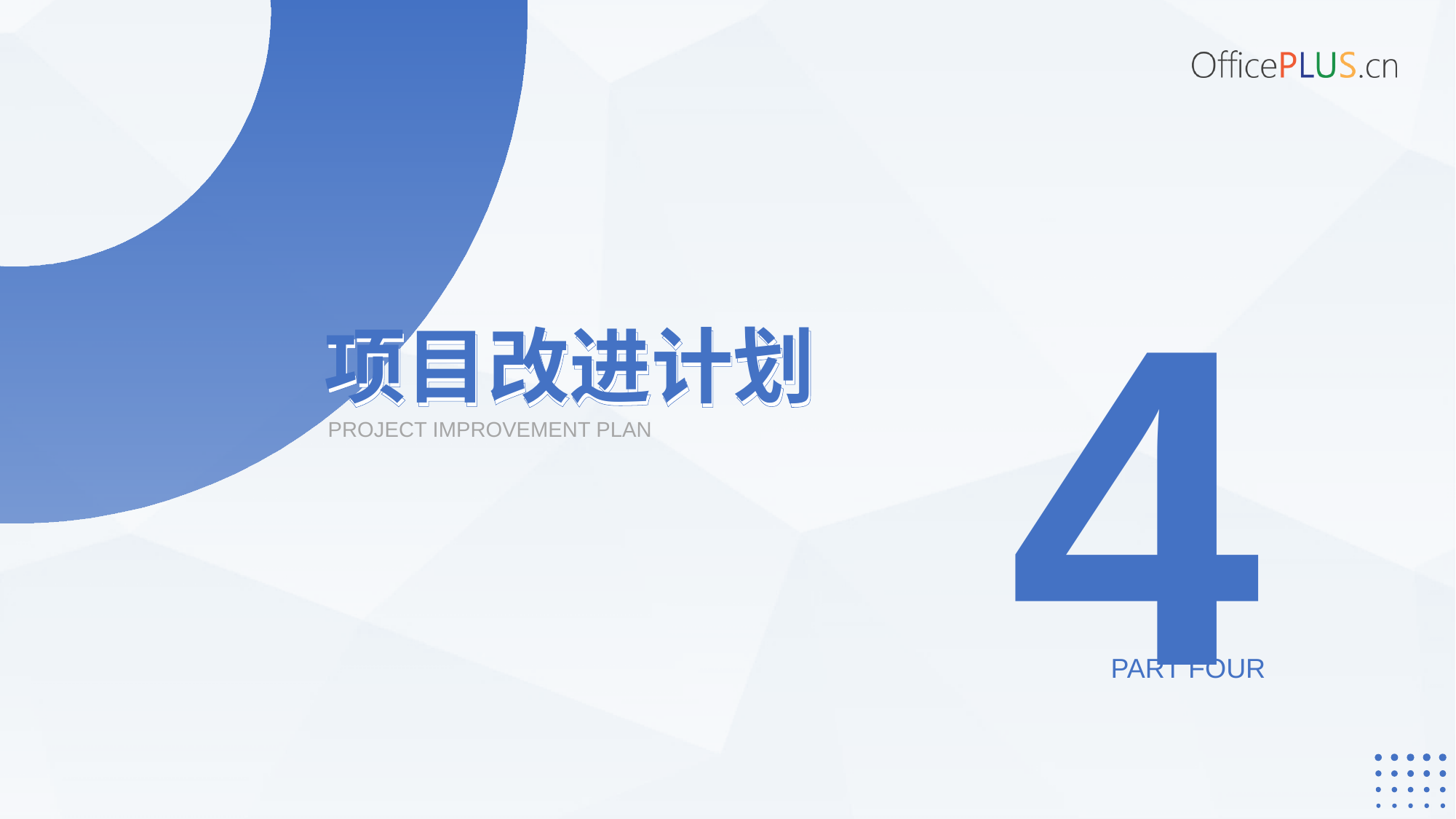

4
项目改进计划
项目改进计划
PROJECT IMPROVEMENT PLAN

PART FOUR